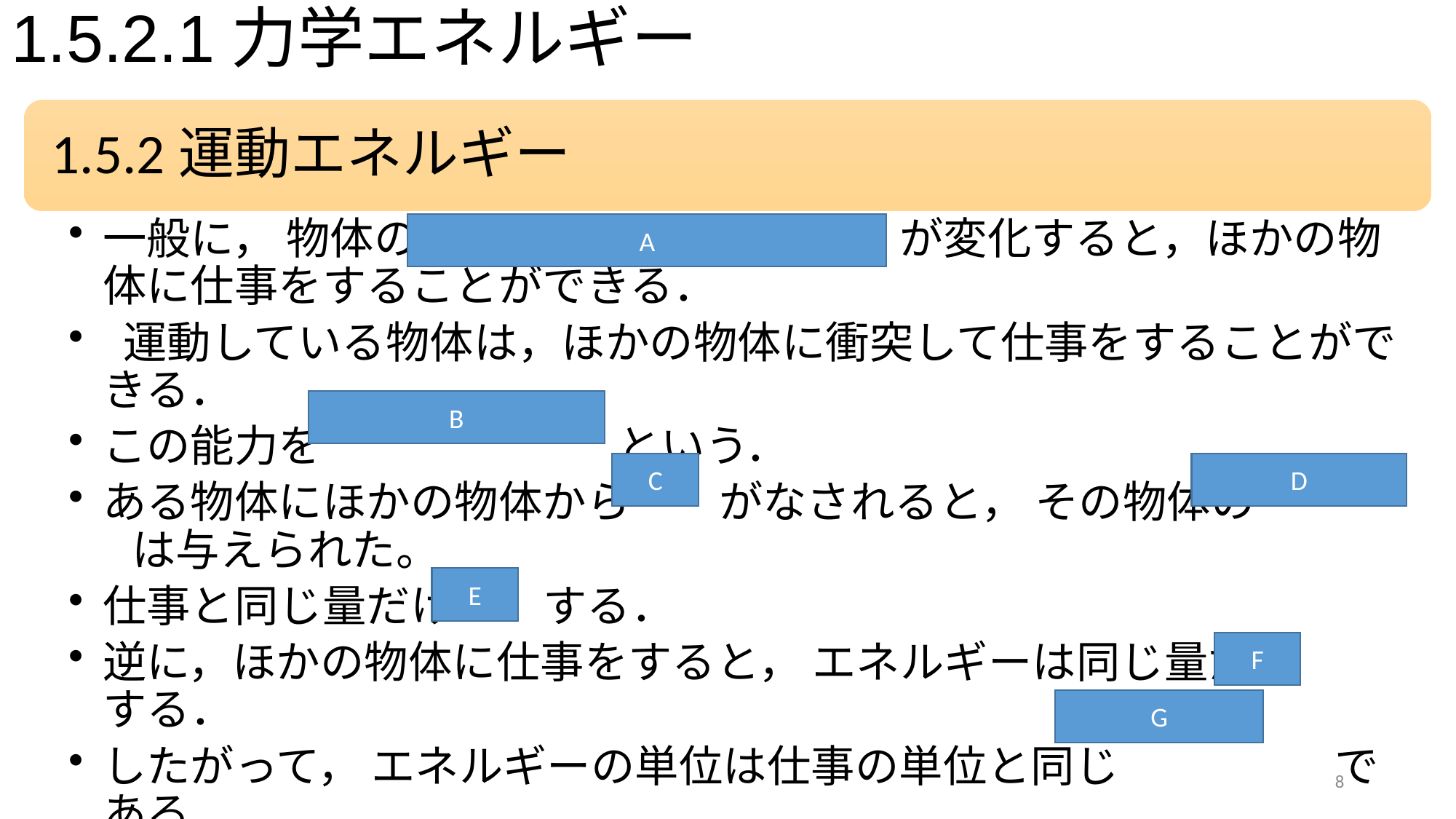

# 1.5.2.1力学エネルギー
1.5.2運動エネルギー
一般に， 物体の                                                 が変化すると，ほかの物体に仕事をすることができる．
 運動している物体は，ほかの物体に衝突して仕事をすることができる．
この能力を                              という．
ある物体にほかの物体から         がなされると， その物体の                  は与えられた。
仕事と同じ量だけ         する．
逆に，ほかの物体に仕事をすると， エネルギーは同じ量だけ         する．
したがって， エネルギーの単位は仕事の単位と同じ                      である．
A
B
D
C
E
F
G
8